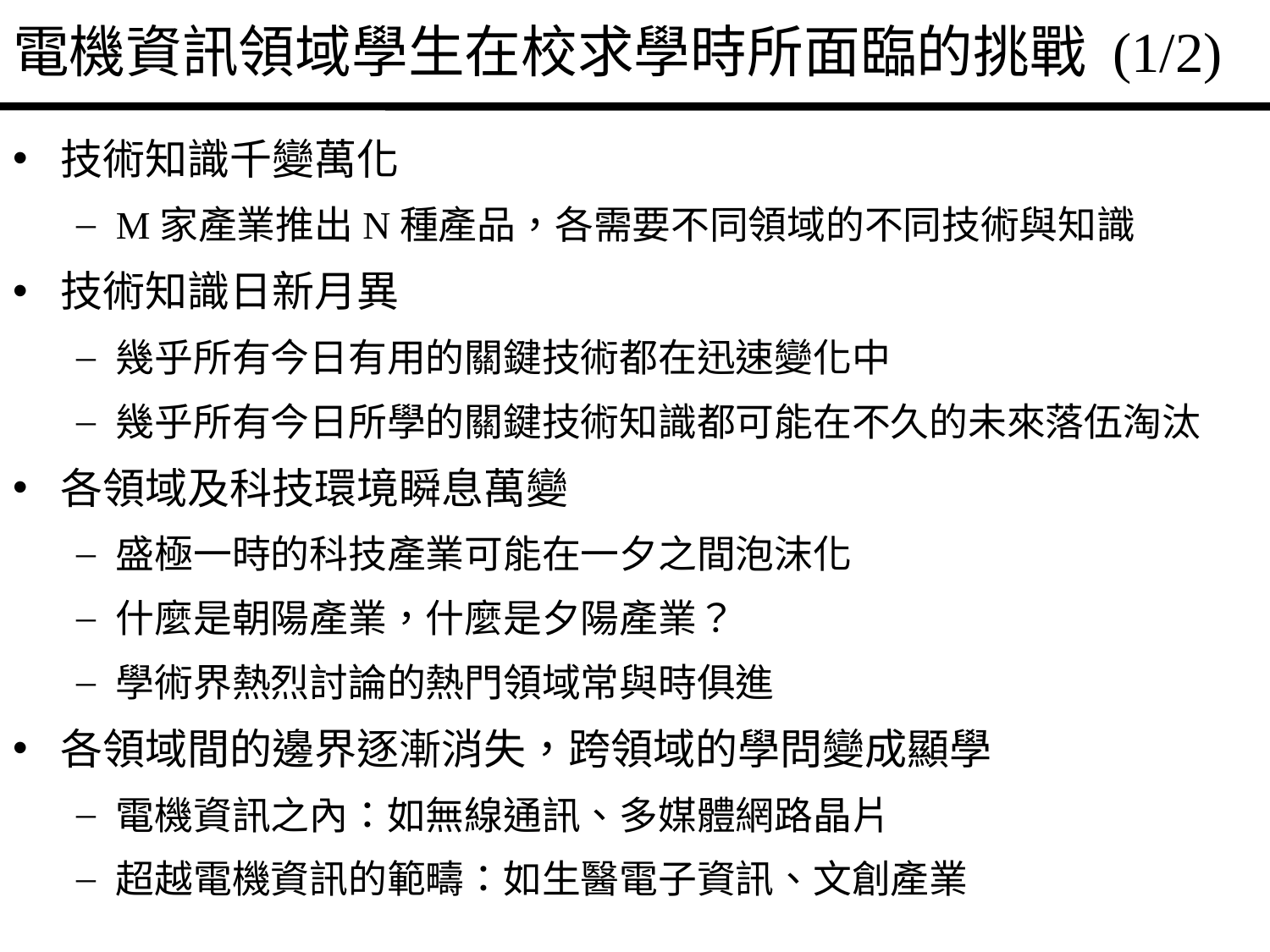

# 電機資訊領域學生在校求學時所面臨的挑戰 (1/2)
技術知識千變萬化
M家產業推出N種產品，各需要不同領域的不同技術與知識
技術知識日新月異
幾乎所有今日有用的關鍵技術都在迅速變化中
幾乎所有今日所學的關鍵技術知識都可能在不久的未來落伍淘汰
各領域及科技環境瞬息萬變
盛極一時的科技產業可能在一夕之間泡沫化
什麼是朝陽產業，什麼是夕陽產業？
學術界熱烈討論的熱門領域常與時俱進
各領域間的邊界逐漸消失，跨領域的學問變成顯學
電機資訊之內：如無線通訊、多媒體網路晶片
超越電機資訊的範疇：如生醫電子資訊、文創產業